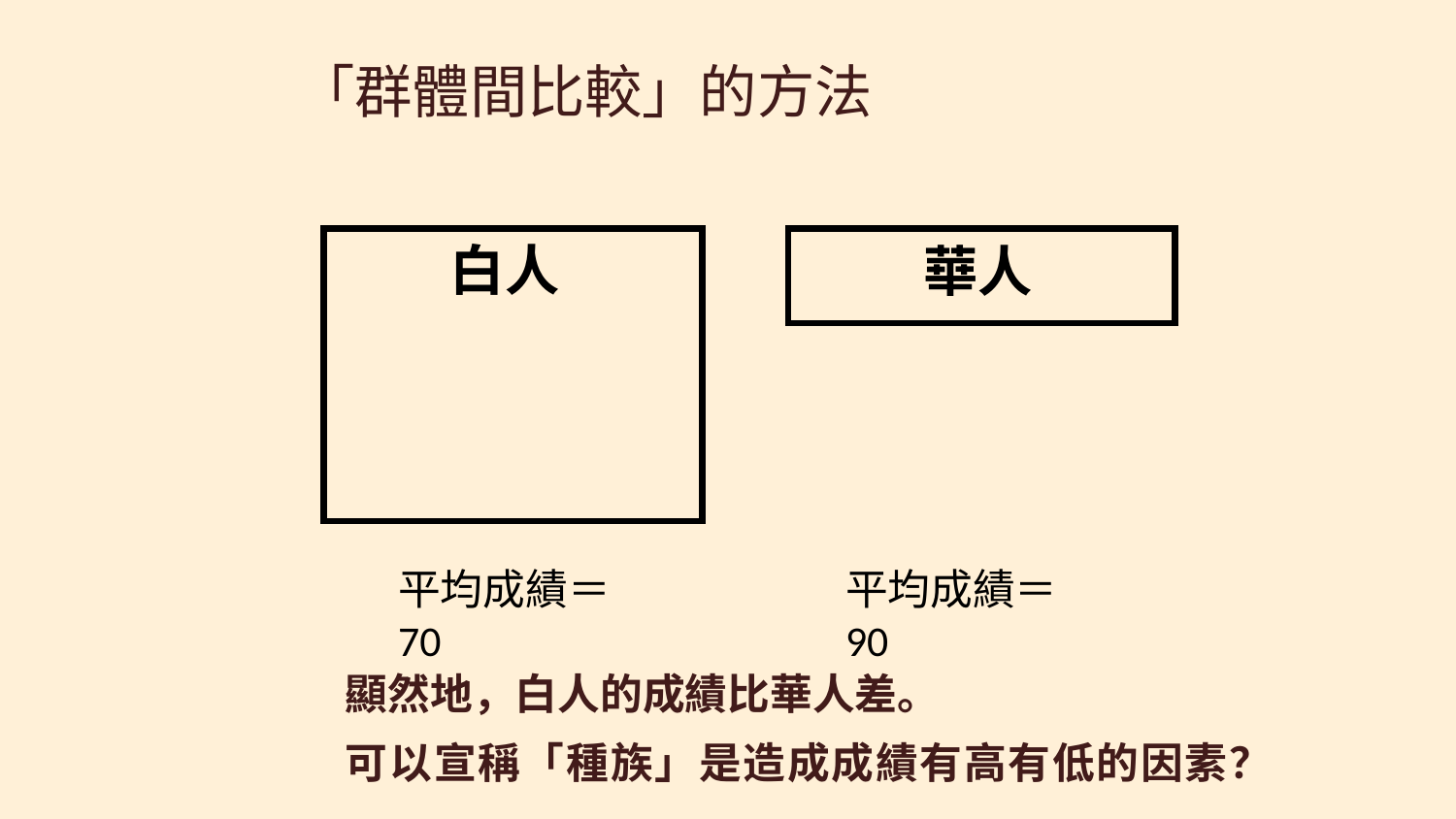

# 「群體間比較」的方法
        白人

        華人
平均成績＝70
平均成績＝90
顯然地，白人的成績比華人差。
可以宣稱「種族」是造成成績有高有低的因素？